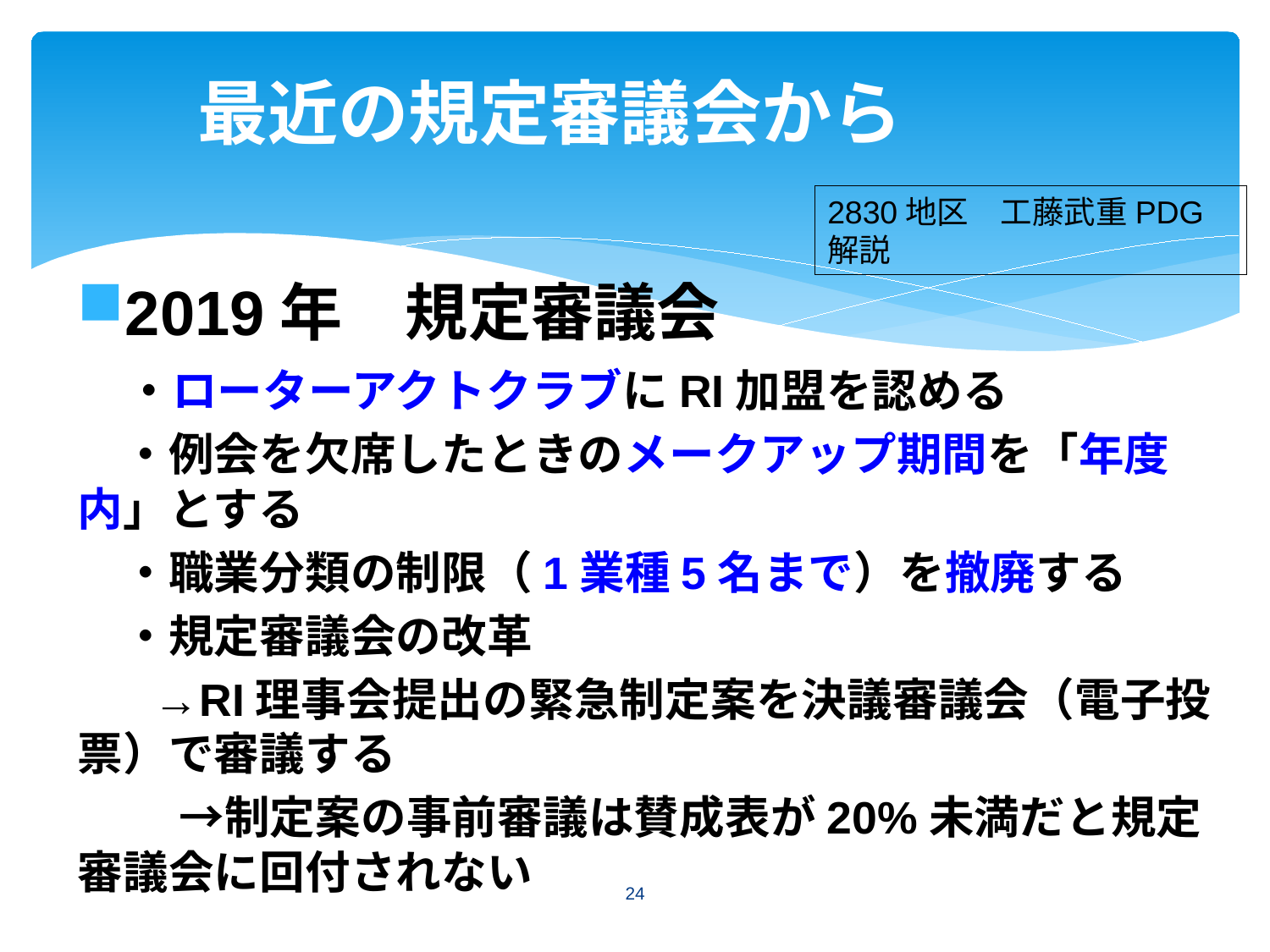

# 最近の規定審議会から
2830地区　工藤武重PDG解説
2019年　規定審議会
　・ローターアクトクラブにRI加盟を認める
　・例会を欠席したときのメークアップ期間を「年度内」とする
　・職業分類の制限（1業種5名まで）を撤廃する
　・規定審議会の改革
      →RI理事会提出の緊急制定案を決議審議会（電子投票）で審議する
　　 →制定案の事前審議は賛成表が20%未満だと規定審議会に回付されない

24